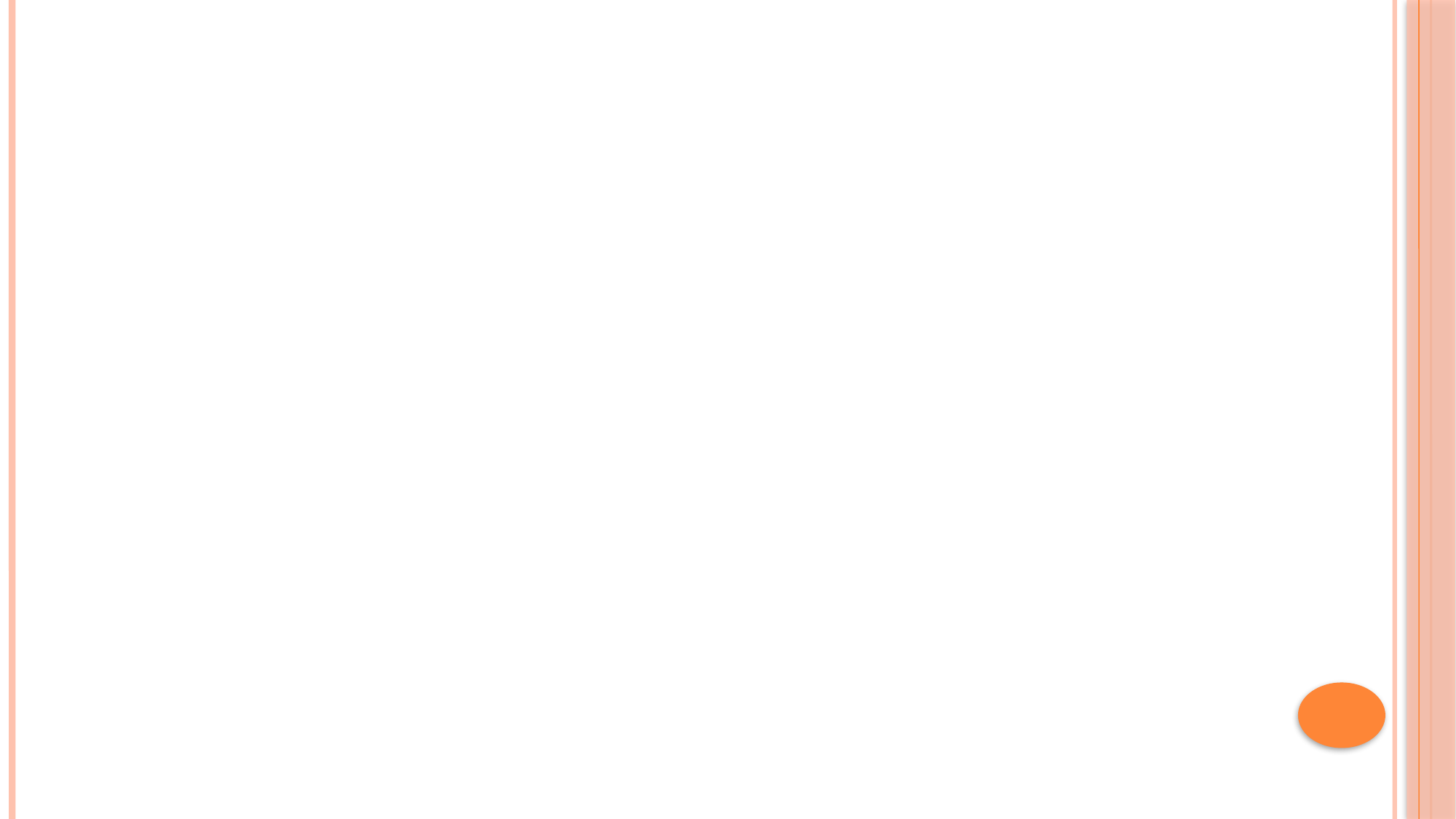

# 许巍《世外桃源》的前奏与酒狂
| 序号 | 经费开支科目 |  | 金额（万元） |  | 序号 |  | 经费开支科目 |  | 金额（万元） |  |
| --- | --- | --- | --- | --- | --- | --- | --- | --- | --- | --- |
| 1 | 资料费 |  | 0.2 |  | 7 |  | 劳务费 |  | 0.01 |  |
| 2 | 数据采集费 |  | 0.05 |  | 8 |  | 印刷费 |  | 0.01 |  |
| 3 | 差旅费 |  | 0.15 |  | 9 |  | 管理费 |  | 0.04 |  |
| 4 | 会议费 |  | 0.3 |  | 10 |  | 其他 |  |  |  |
| 5 | 设备费 |  | 0.04 |  |  |  |  |  |  |  |
| 6 | 专家咨询费 |  | 0.2 |  | 合计 |  | 1 |  |  |  |
| 年度预算 |  | 2020年 |  | 2021年 |  | 年 |  | 年 |  |  |
|  |  | 0.5 |  | 0.5 |  |  |  |  |  |  |